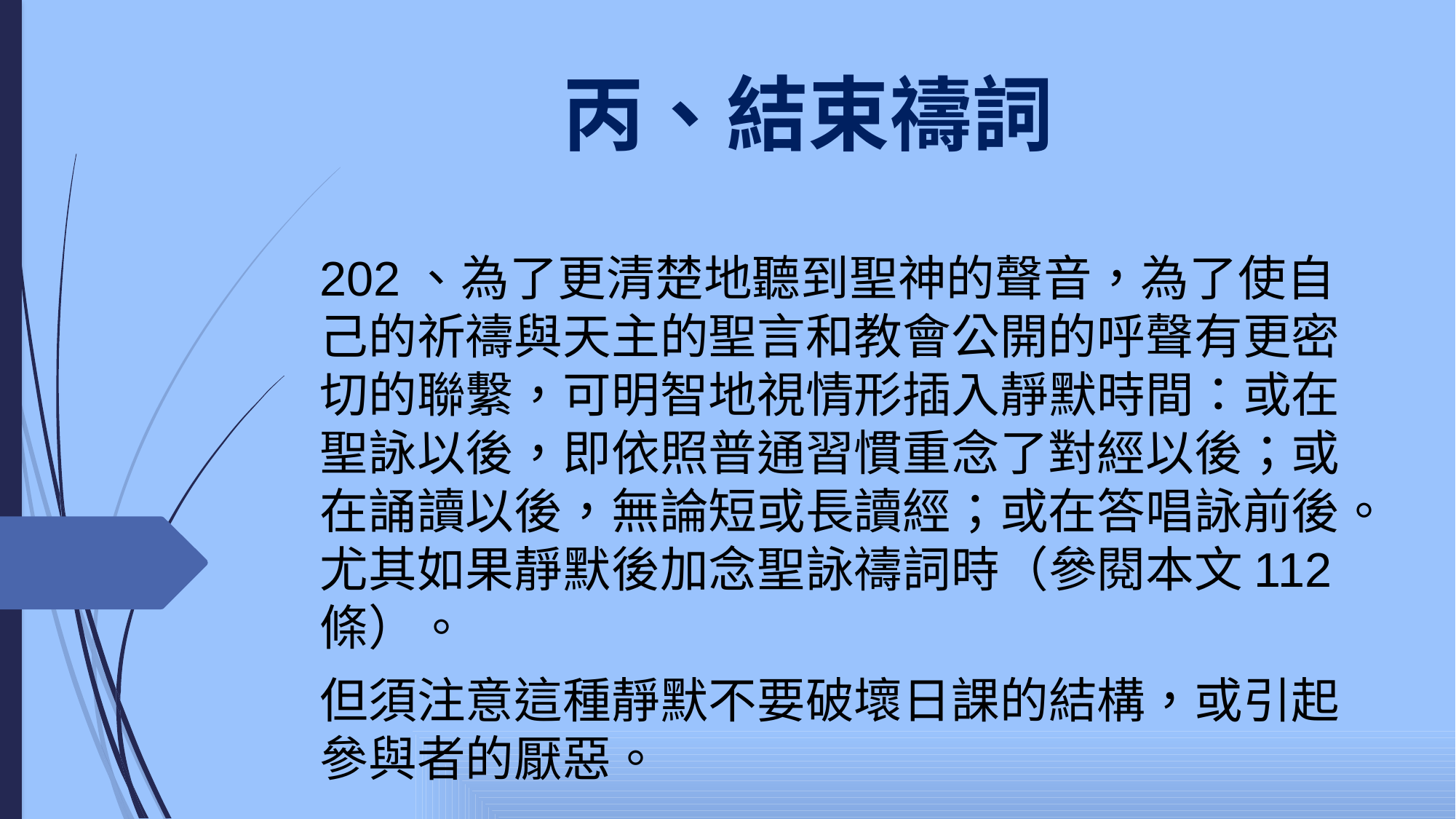

# 丙、結束禱詞
202、為了更清楚地聽到聖神的聲音，為了使自己的祈禱與天主的聖言和教會公開的呼聲有更密切的聯繫，可明智地視情形插入靜默時間：或在聖詠以後，即依照普通習慣重念了對經以後；或在誦讀以後，無論短或長讀經；或在答唱詠前後。尤其如果靜默後加念聖詠禱詞時（參閱本文112條）。
但須注意這種靜默不要破壞日課的結構，或引起參與者的厭惡。